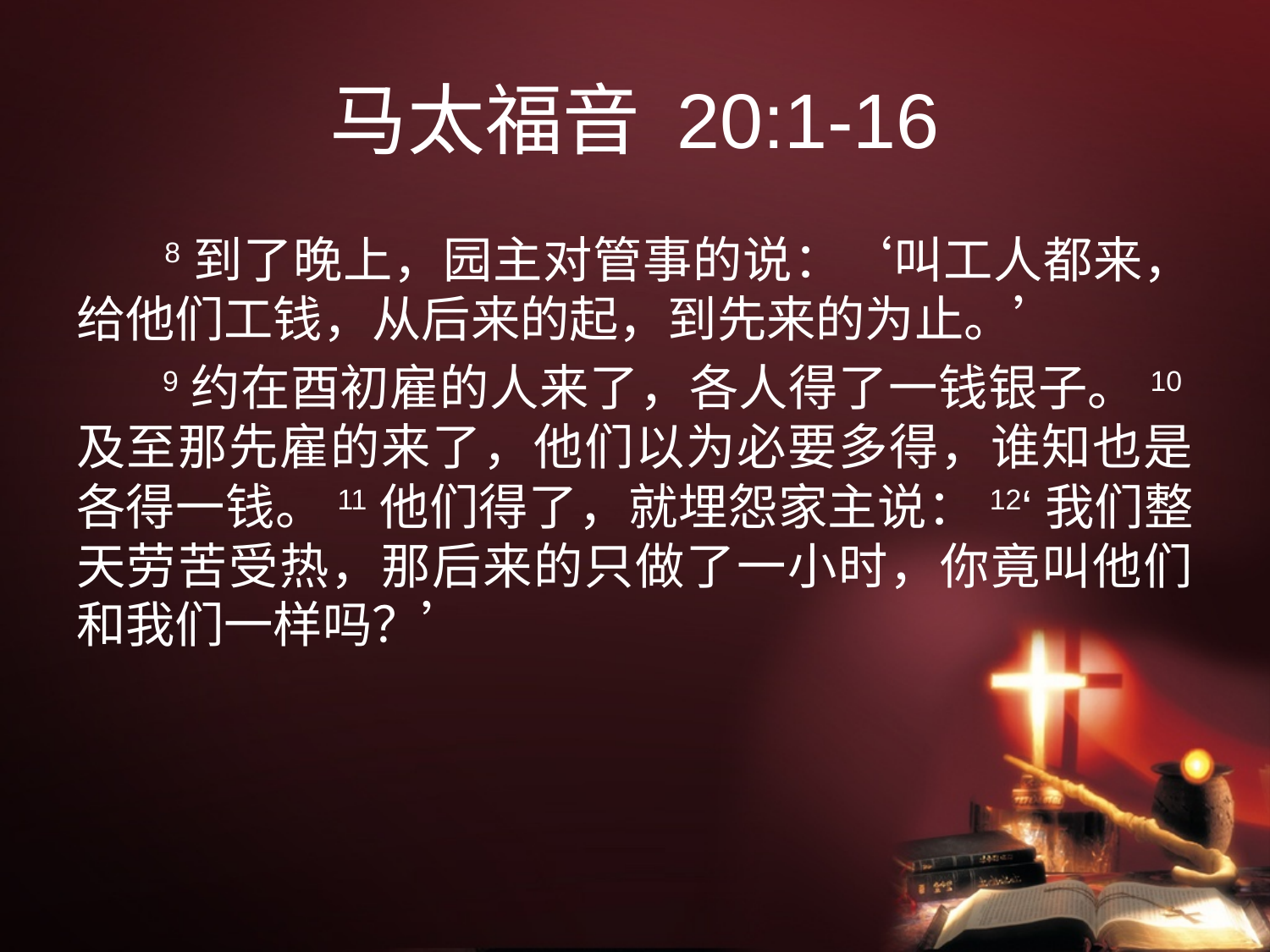

# 马太福音 20:1-16
          8到了晚上，园主对管事的说：‘叫工人都来，给他们工钱，从后来的起，到先来的为止。’
          9约在酉初雇的人来了，各人得了一钱银子。10及至那先雇的来了，他们以为必要多得，谁知也是各得一钱。11他们得了，就埋怨家主说：12‘我们整天劳苦受热，那后来的只做了一小时，你竟叫他们和我们一样吗？’